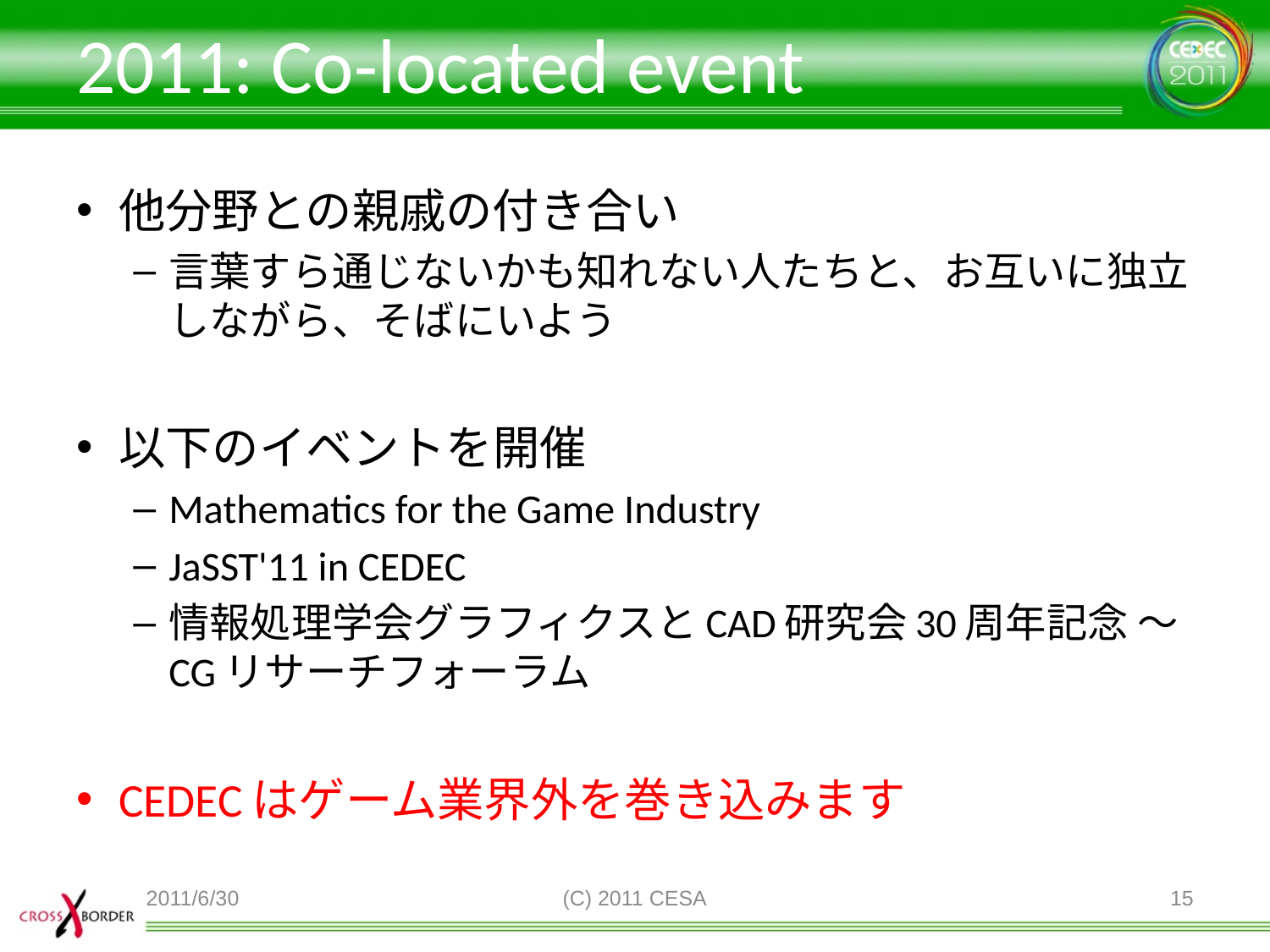

# 2011: Co-located event
他分野との親戚の付き合い
言葉すら通じないかも知れない人たちと、お互いに独立しながら、そばにいよう

以下のイベントを開催
Mathematics for the Game Industry
JaSST'11 in CEDEC
情報処理学会グラフィクスとCAD研究会30周年記念 ～ CGリサーチフォーラム

CEDECはゲーム業界外を巻き込みます
2011/6/30
(C) 2011 CESA
15